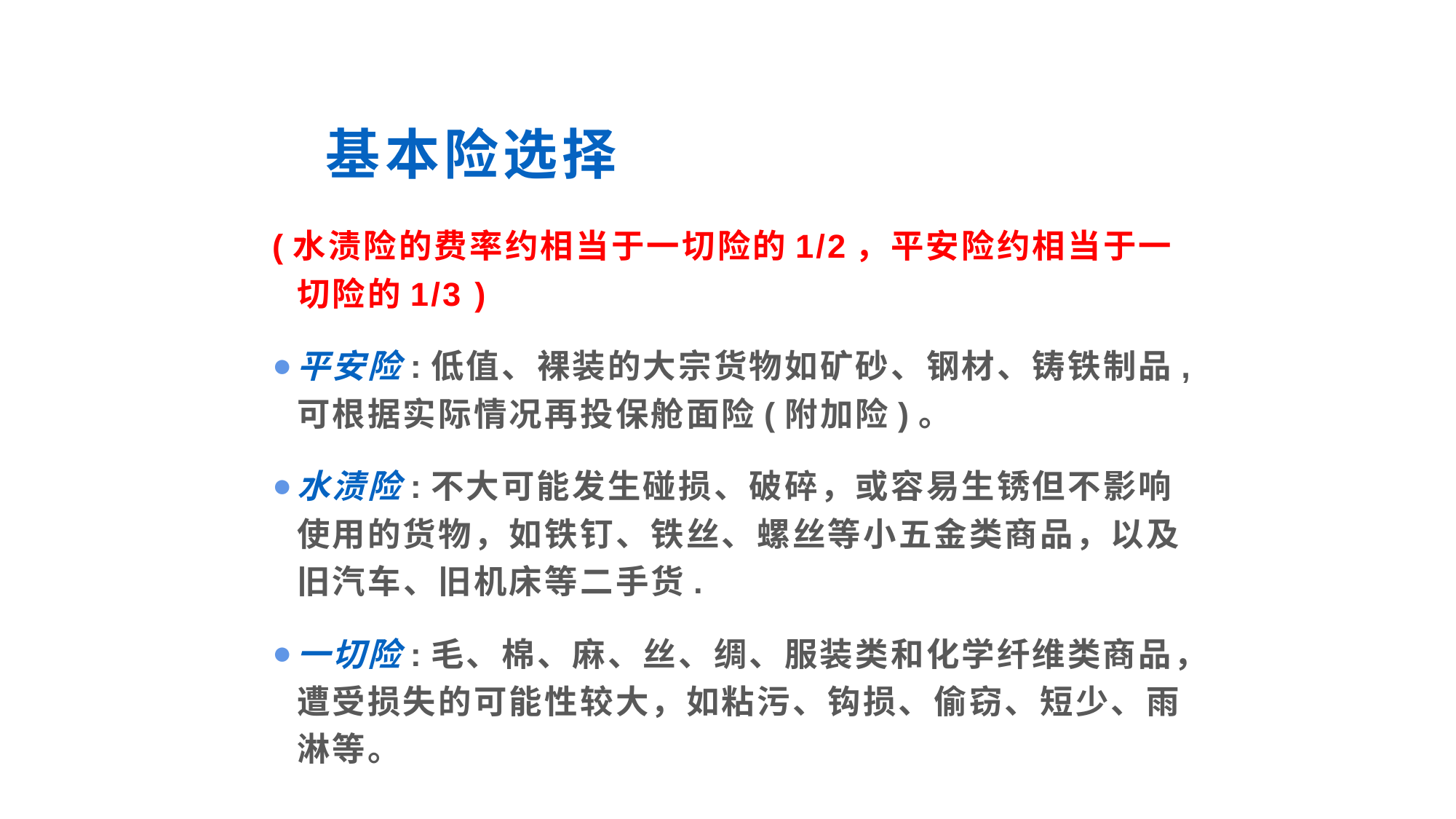

基本险选择
(水渍险的费率约相当于一切险的1/2，平安险约相当于一切险的1/3 )
平安险:低值、裸装的大宗货物如矿砂、钢材、铸铁制品,可根据实际情况再投保舱面险(附加险)。
水渍险:不大可能发生碰损、破碎，或容易生锈但不影响使用的货物，如铁钉、铁丝、螺丝等小五金类商品，以及旧汽车、旧机床等二手货.
一切险:毛、棉、麻、丝、绸、服装类和化学纤维类商品，遭受损失的可能性较大，如粘污、钩损、偷窃、短少、雨淋等。